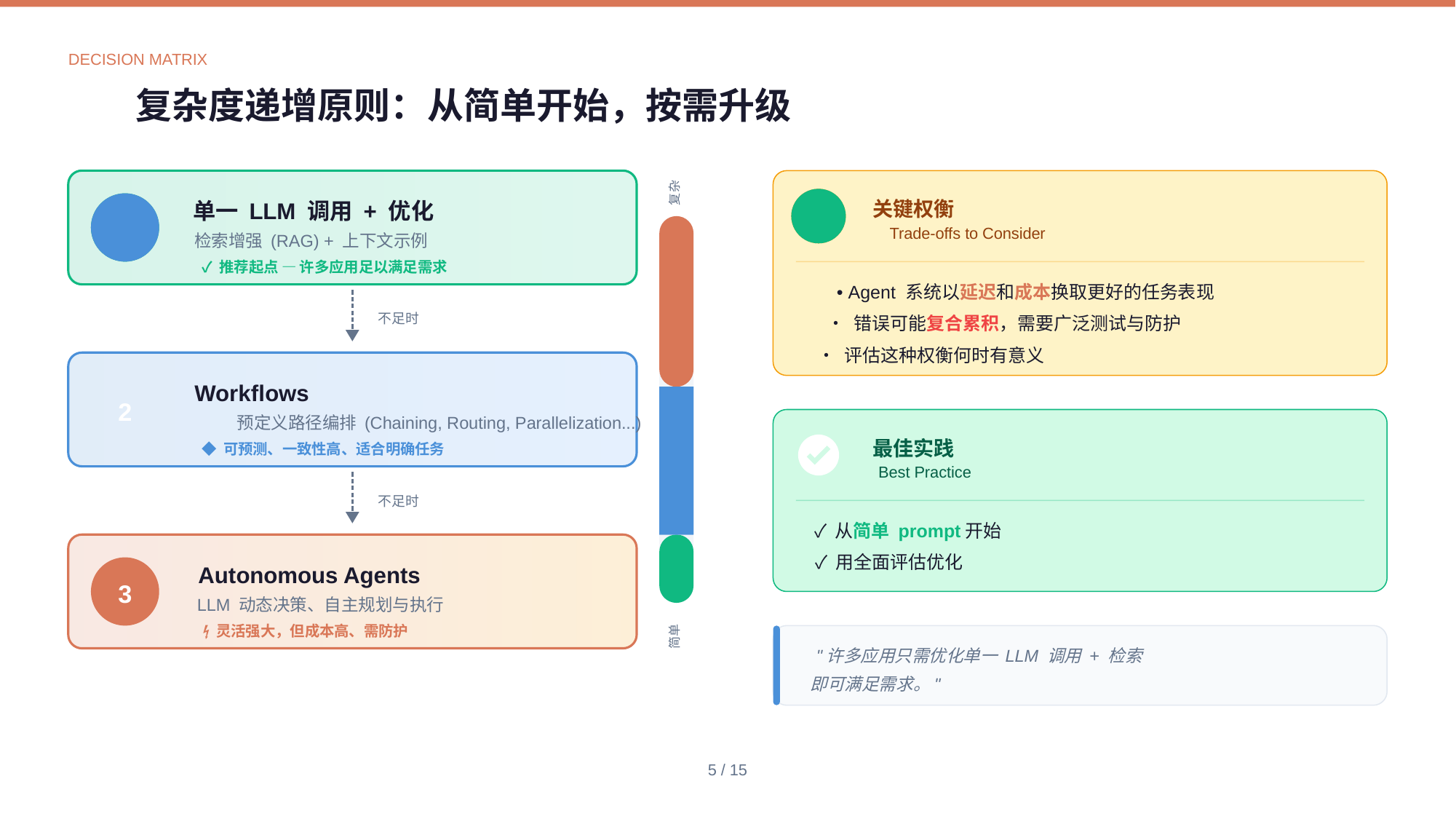

DECISION MATRIX
复杂度递增原则：从简单开始，按需升级

复杂

简单

单一 LLM 调用 + 优化
1
检索增强 (RAG) + 上下文示例
✓ 推荐起点 — 许多应用足以满足需求

不足时

Workflows
2
预定义路径编排 (Chaining, Routing, Parallelization...)
◆ 可预测、一致性高、适合明确任务

不足时

Autonomous Agents
3
LLM 动态决策、自主规划与执行
⚡ 灵活强大，但成本高、需防护

关键权衡
Trade-offs to Consider

• Agent 系统以延迟和成本换取更好的任务表现
• 错误可能复合累积，需要广泛测试与防护
• 评估这种权衡何时有意义

最佳实践
Best Practice

✓ 从简单 prompt开始
✓ 用全面评估优化

"许多应用只需优化单一 LLM 调用 + 检索
即可满足需求。"
5 / 15